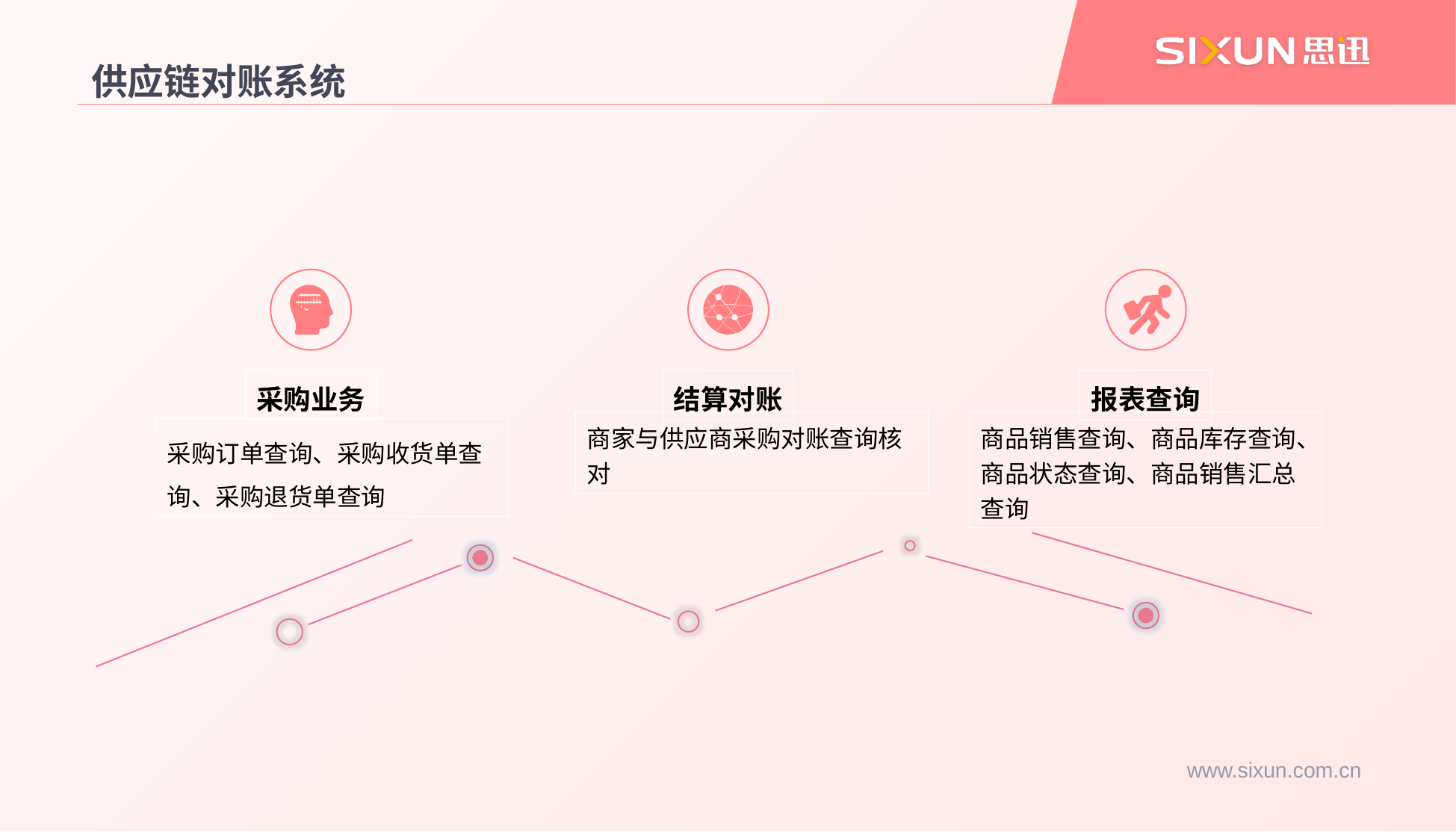

供应链对账系统

采购业务
采购订单查询、采购收货单查询、采购退货单查询
结算对账
商家与供应商采购对账查询核对
报表查询
商品销售查询、商品库存查询、商品状态查询、商品销售汇总查询